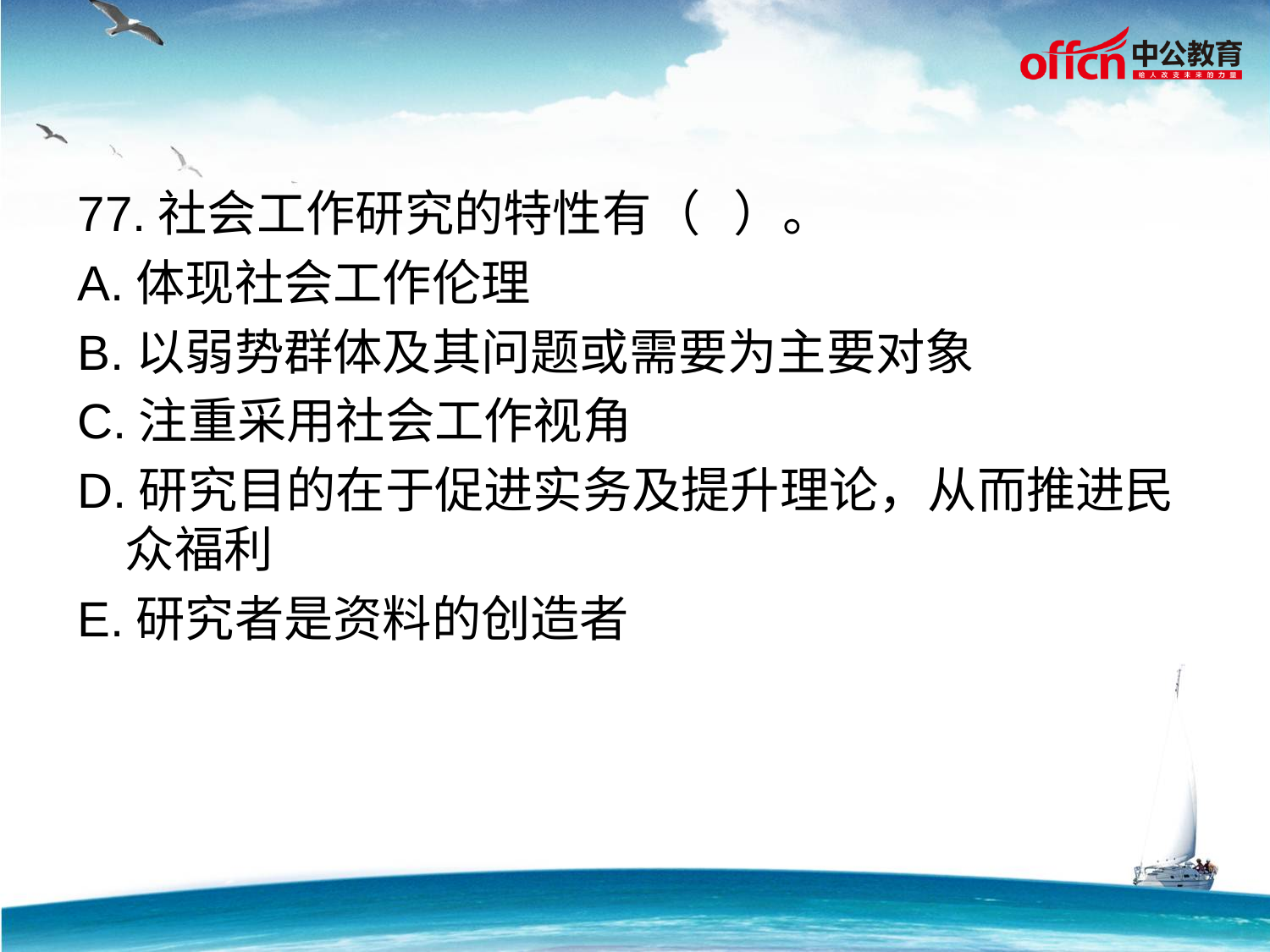

77.社会工作研究的特性有（   ）。
A.体现社会工作伦理
B.以弱势群体及其问题或需要为主要对象
C.注重采用社会工作视角
D.研究目的在于促进实务及提升理论，从而推进民众福利
E.研究者是资料的创造者